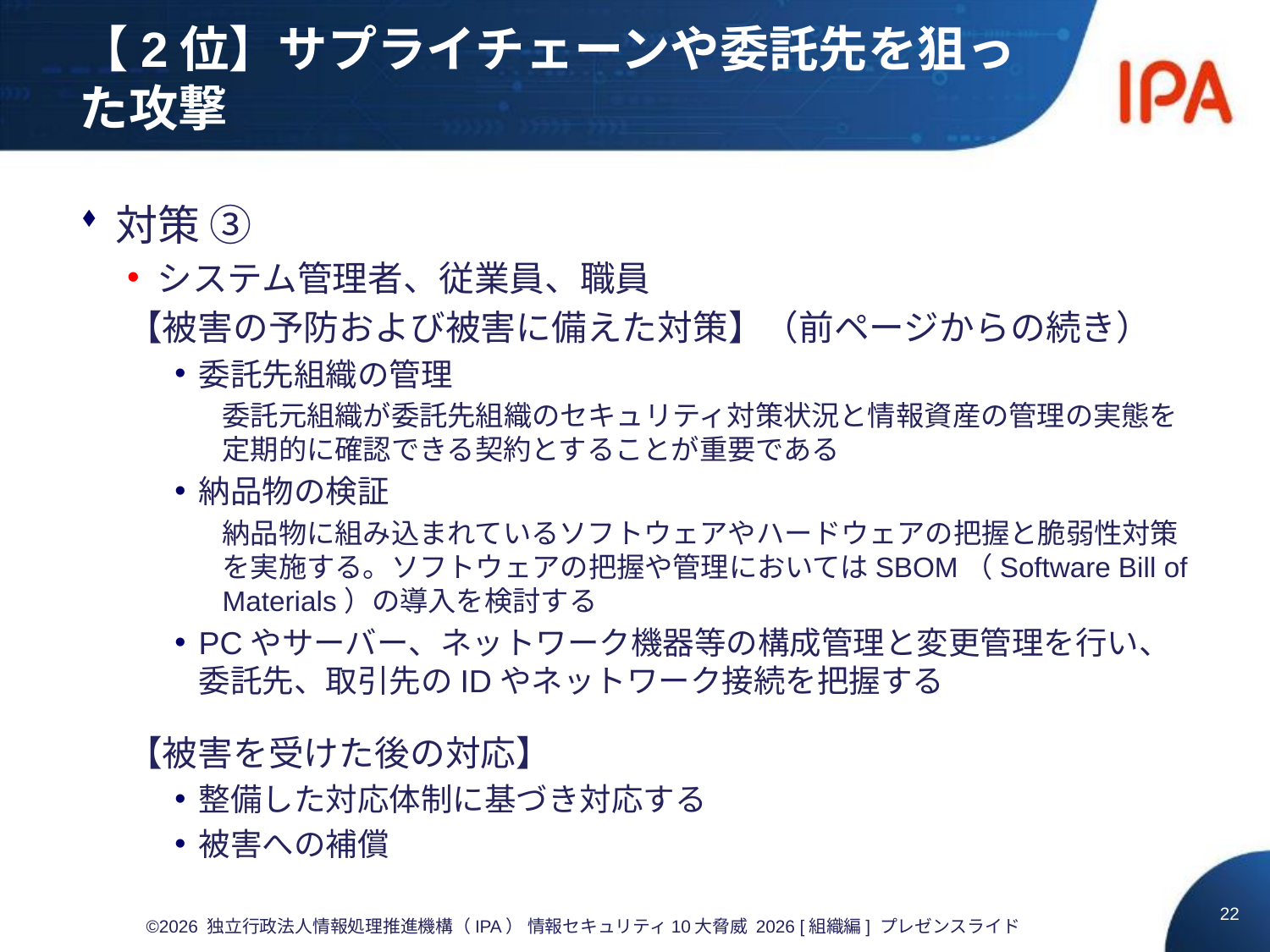

# 【2位】サプライチェーンや委託先を狙った攻撃
対策 ③
システム管理者、従業員、職員
【被害の予防および被害に備えた対策】（前ページからの続き）
委託先組織の管理
委託元組織が委託先組織のセキュリティ対策状況と情報資産の管理の実態を定期的に確認できる契約とすることが重要である
納品物の検証
納品物に組み込まれているソフトウェアやハードウェアの把握と脆弱性対策を実施する。ソフトウェアの把握や管理においてはSBOM（Software Bill of Materials）の導入を検討する
PCやサーバー、ネットワーク機器等の構成管理と変更管理を行い、委託先、取引先のIDやネットワーク接続を把握する

【被害を受けた後の対応】
整備した対応体制に基づき対応する
被害への補償
22
©2026 独立行政法人情報処理推進機構（IPA） 情報セキュリティ10大脅威 2026 [組織編] プレゼンスライド